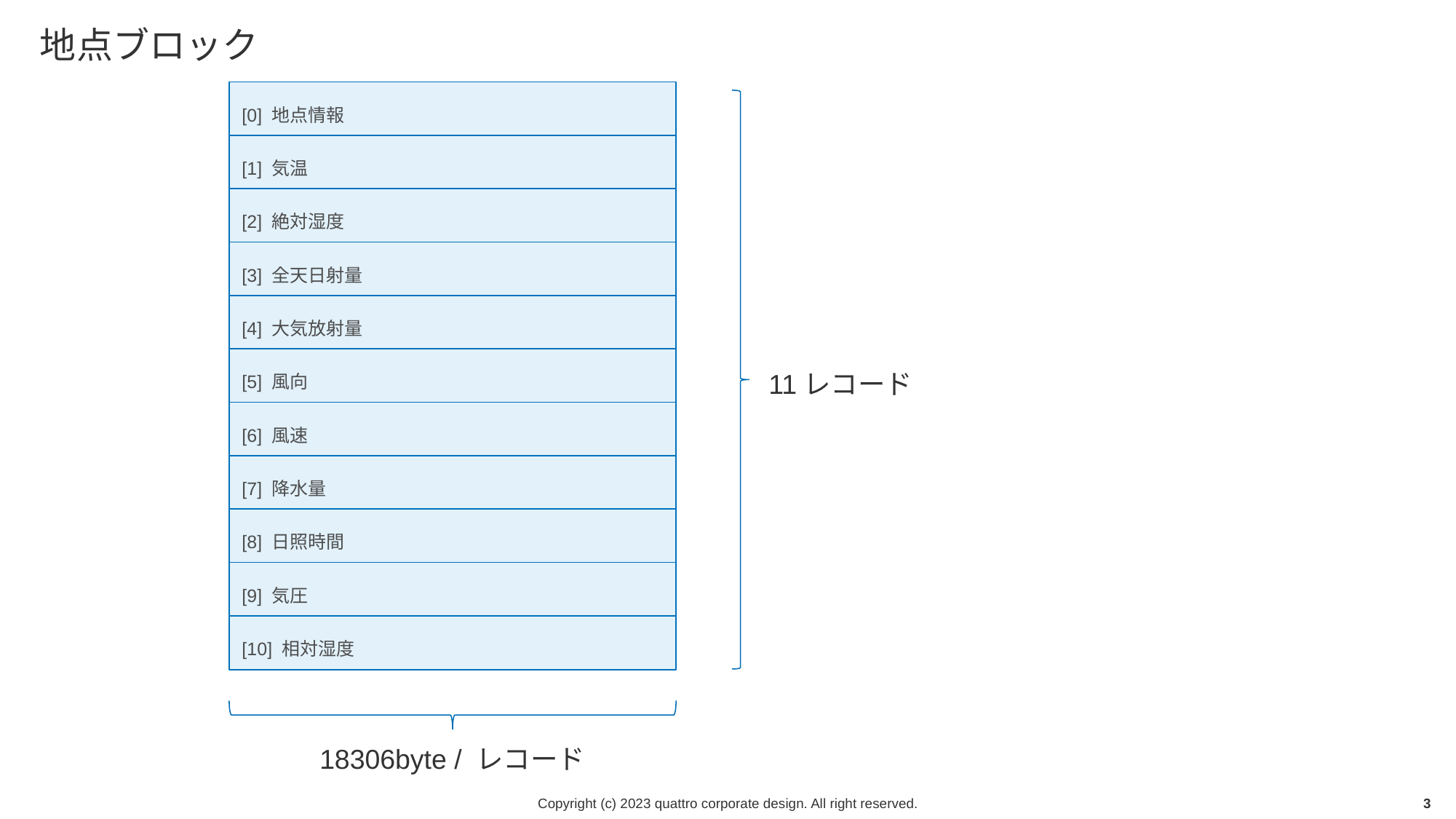

# 地点ブロック
[0] 地点情報

[1] 気温
[2] 絶対湿度
[3] 全天日射量
[4] 大気放射量
[5] 風向
11レコード
[6] 風速
[7] 降水量

[8] 日照時間
[9] 気圧
[10] 相対湿度
18306byte / レコード
Copyright (c) 2023 quattro corporate design. All right reserved.
3